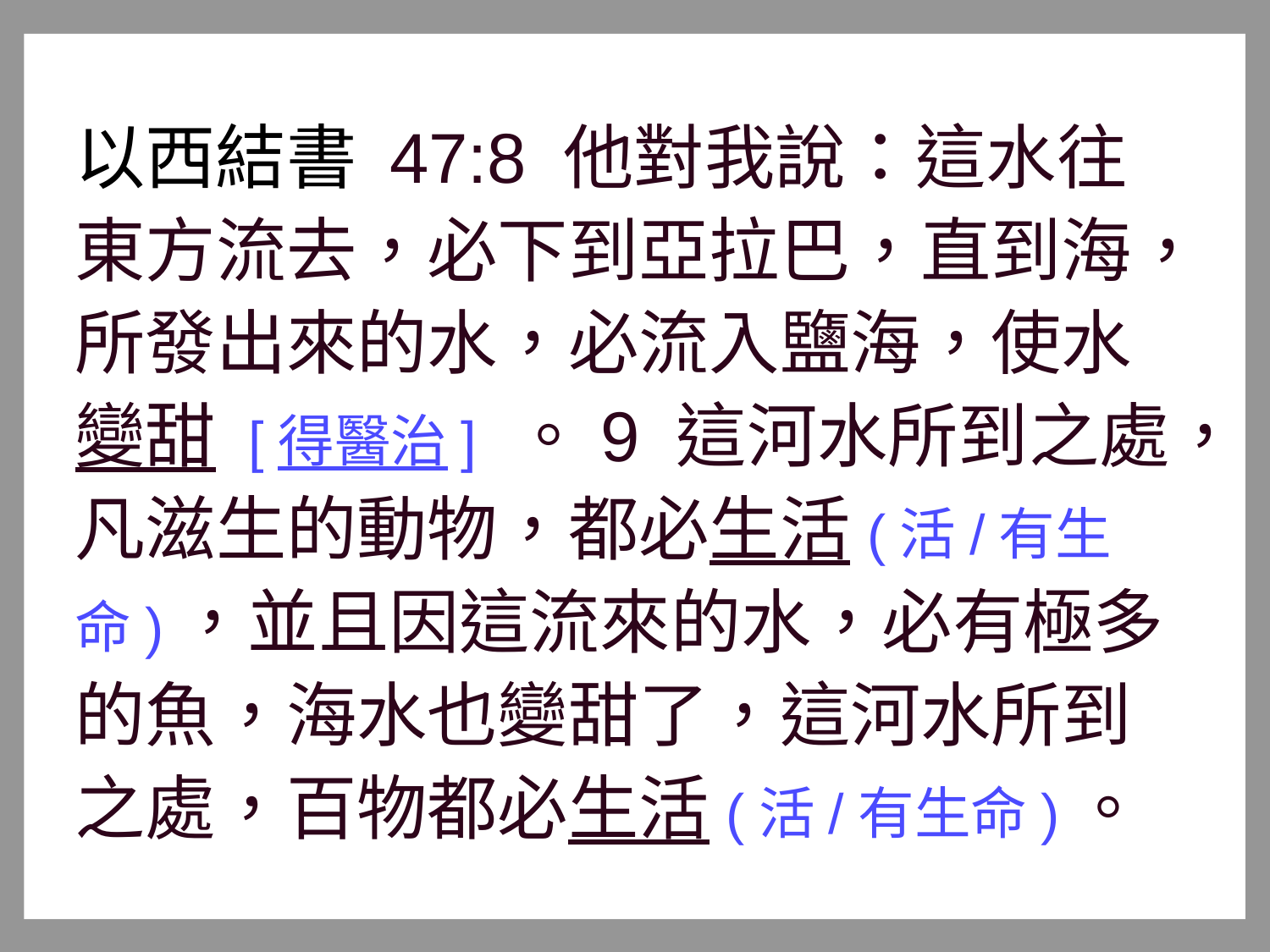

以西結書 47:8 他對我說：這水往東方流去，必下到亞拉巴，直到海，所發出來的水，必流入鹽海，使水變甜 [得醫治] 。9 這河水所到之處，凡滋生的動物，都必生活(活/有生命)，並且因這流來的水，必有極多的魚，海水也變甜了，這河水所到之處，百物都必生活(活/有生命)。